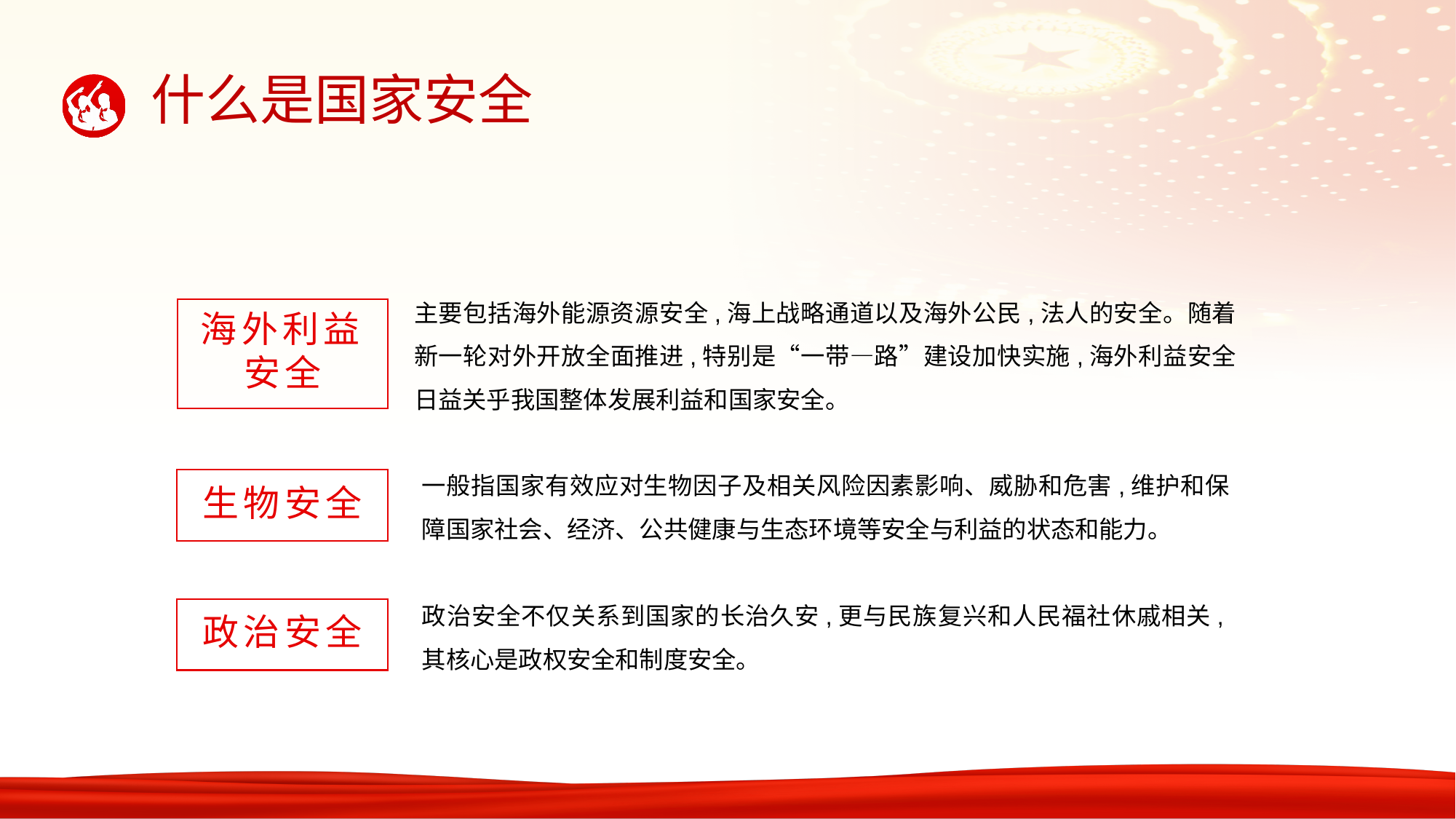

主要包括海外能源资源安全,海上战略通道以及海外公民,法人的安全。随着新一轮对外开放全面推进,特别是“一带—路”建设加快实施,海外利益安全日益关乎我国整体发展利益和国家安全。
海外利益安全
一般指国家有效应对生物因子及相关风险因素影响、威胁和危害,维护和保障国家社会、经济、公共健康与生态环境等安全与利益的状态和能力。
生物安全
政治安全不仅关系到国家的长治久安,更与民族复兴和人民福社休戚相关,其核心是政权安全和制度安全。
政治安全